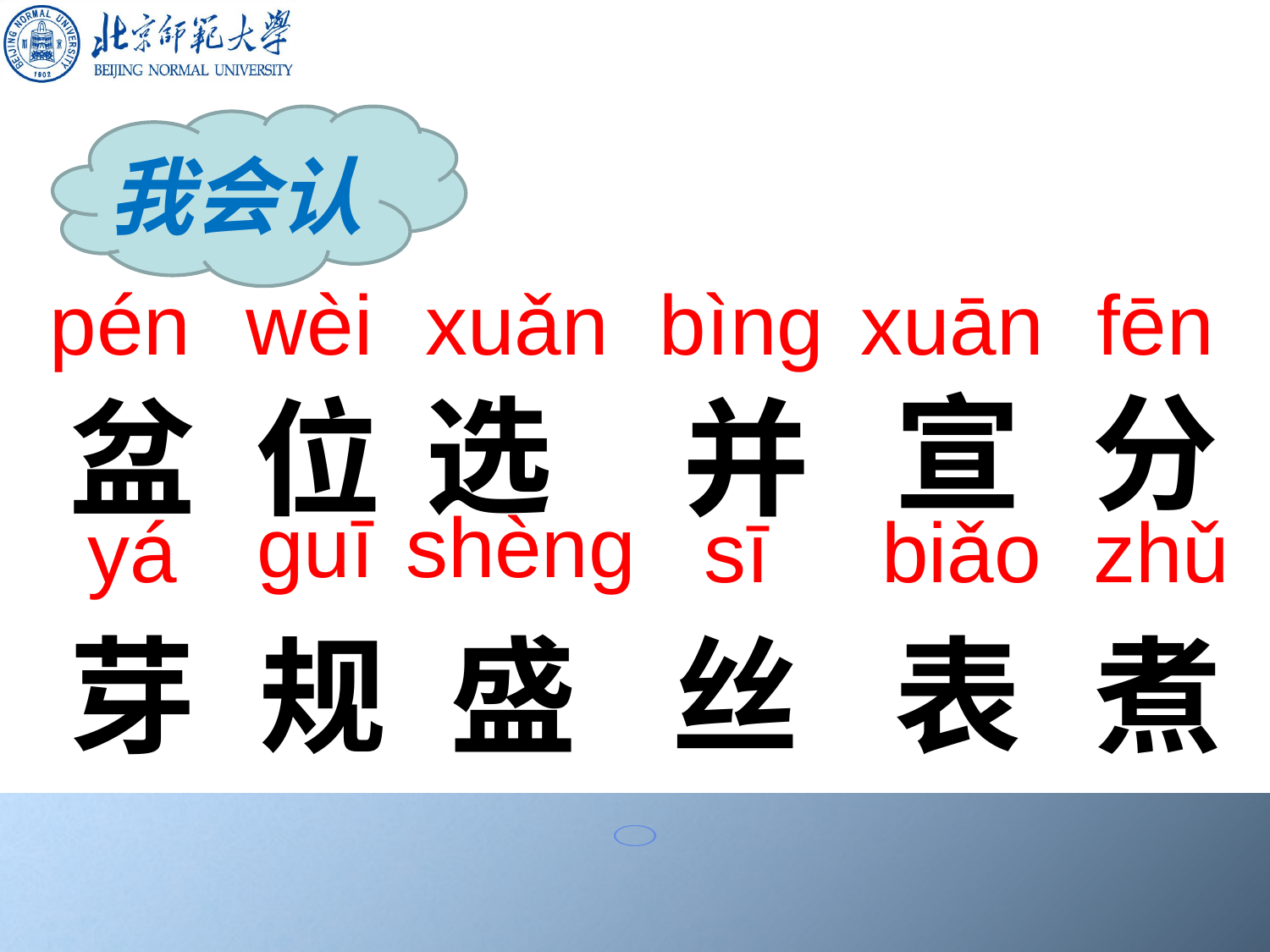

我会认
盆 位 选 并 宣 分
芽 规 盛 丝 表 煮
pén
wèi
xuǎn

bìng

xuān

fēn

位
选
并
宣
盆

分
guī

shèng

yá

sī

biǎo

zhǔ

芽
规
盛
丝
表
煮